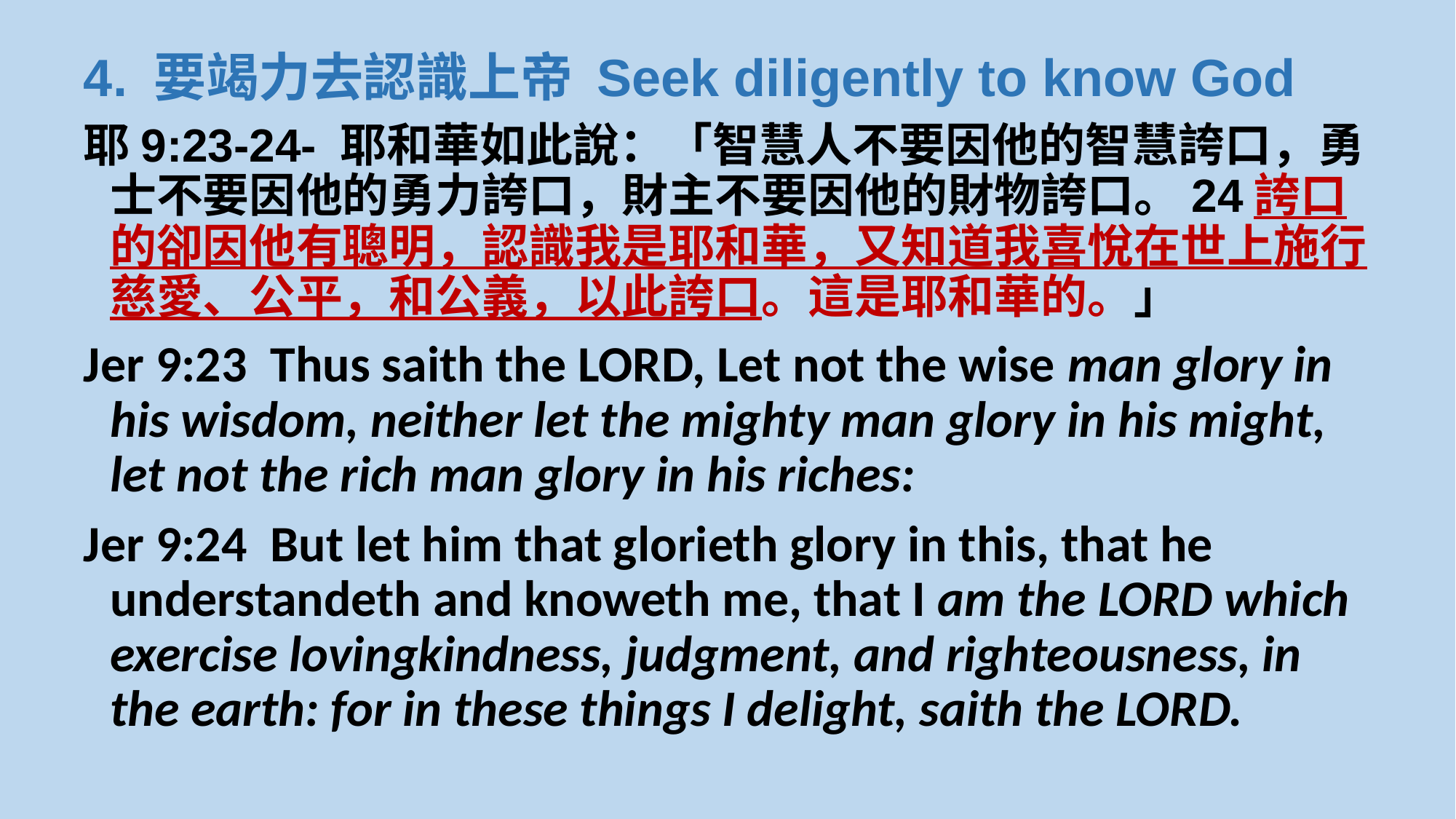

4. 要竭力去認識上帝 Seek diligently to know God
耶9:23-24- 耶和華如此說：「智慧人不要因他的智慧誇口，勇士不要因他的勇力誇口，財主不要因他的財物誇口。24誇口的卻因他有聰明，認識我是耶和華，又知道我喜悅在世上施行慈愛、公平，和公義，以此誇口。這是耶和華的。」
Jer 9:23  Thus saith the LORD, Let not the wise man glory in his wisdom, neither let the mighty man glory in his might, let not the rich man glory in his riches:
Jer 9:24  But let him that glorieth glory in this, that he understandeth and knoweth me, that I am the LORD which exercise lovingkindness, judgment, and righteousness, in the earth: for in these things I delight, saith the LORD.